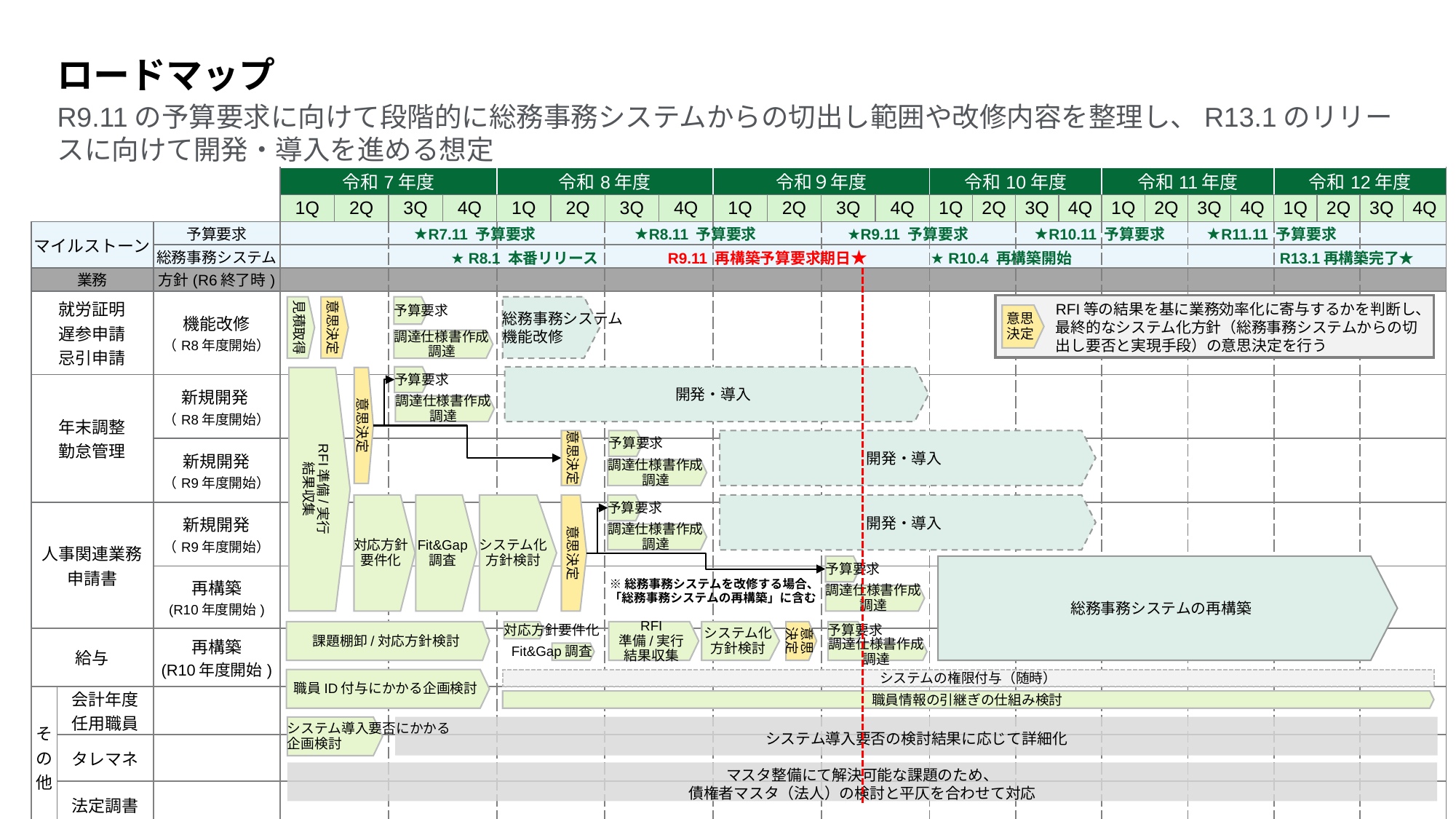

ロードマップ
# R9.11の予算要求に向けて段階的に総務事務システムからの切出し範囲や改修内容を整理し、R13.1のリリースに向けて開発・導入を進める想定
|  |  |  | 令和7年度 |  |  |  | 令和8年度 |  |  |  | 令和９年度 |  |  |  | 令和10年度 |  |  |  | 令和11年度 |  |  |  | 令和12年度 |  |  |  |
| --- | --- | --- | --- | --- | --- | --- | --- | --- | --- | --- | --- | --- | --- | --- | --- | --- | --- | --- | --- | --- | --- | --- | --- | --- | --- | --- |
|  |  |  | 1Q | 2Q | 3Q | 4Q | 1Q | 2Q | 3Q | 4Q | 1Q | 2Q | 3Q | 4Q | 1Q | 2Q | 3Q | 4Q | 1Q | 2Q | 3Q | 4Q | 1Q | 2Q | 3Q | 4Q |
| マイルストーン | 予算要求 | 予算要求 |  |  |  |  |  |  |  |  |  |  |  |  |  |  |  |  |  |  |  |  |  |  |  |  |
|  | 総務事務システム | 総務事務システム |  |  |  |  |  |  |  |  |  |  |  |  |  |  |  |  |  |  |  |  |  |  |  |  |
| 業務 |  | 方針(R6終了時) |  |  |  |  |  |  |  |  |  |  |  |  |  |  |  |  |  |  |  |  |  |  |  |  |
| 就労証明 遅参申請 忌引申請 | 現システムの機能改修 | 機能改修 （R8年度開始） |  |  |  |  |  |  |  |  |  |  |  |  |  |  |  |  |  |  |  |  |  |  |  |  |
| 年末調整 勤怠管理 | 新システムの構築 | 新規開発 （R8年度開始） |  |  |  |  |  |  |  |  |  |  |  |  |  |  |  |  |  |  |  |  |  |  |  |  |
|  |  | 新規開発 （R9年度開始） |  |  |  |  |  |  |  |  |  |  |  |  |  |  |  |  |  |  |  |  |  |  |  |  |
| 人事関連業務 申請書 |  | 新規開発 （R9年度開始） |  |  |  |  |  |  |  |  |  |  |  |  |  |  |  |  |  |  |  |  |  |  |  |  |
|  |  | 再構築 (R10年度開始) |  |  |  |  |  |  |  |  |  |  |  |  |  |  |  |  |  |  |  |  |  |  |  |  |
| 給与 |  | 再構築 (R10年度開始) |  |  |  |  |  |  |  |  |  |  |  |  |  |  |  |  |  |  |  |  |  |  |  |  |
| その他 | 会計年度 任用職員 |  |  |  |  |  |  |  |  |  |  |  |  |  |  |  |  |  |  |  |  |  |  |  |  |  |
|  | タレマネ |  |  |  |  |  |  |  |  |  |  |  |  |  |  |  |  |  |  |  |  |  |  |  |  |  |
|  | 法定調書 |  |  |  |  |  |  |  |  |  |  |  |  |  |  |  |  |  |  |  |  |  |  |  |  |  |
★R7.11 予算要求
★R8.11 予算要求
★R9.11 予算要求
★R10.11 予算要求
★R11.11 予算要求
★ R8.1 本番リリース
R9.11 再構築予算要求期日★
★ R10.4 再構築開始
R13.1再構築完了★

RFI等の結果を基に業務効率化に寄与するかを判断し、最終的なシステム化方針（総務事務システムからの切出し要否と実現手段）の意思決定を行う
意思
決定
総務事務システム
機能改修
見積取得
意思決定
予算要求
調達仕様書作成
調達
予算要求
開発・導入
RFI準備/実行
結果収集
意思決定
調達仕様書作成
調達
予算要求
開発・導入
意思決定
調達仕様書作成
調達
対応方針
要件化
Fit&Gap
調査
システム化
方針検討
意思決定
予算要求
開発・導入
調達仕様書作成
調達
予算要求
総務事務システムの再構築
※総務事務システムを改修する場合、「総務事務システムの再構築」に含む
調達仕様書作成
調達
課題棚卸/対応方針検討
対応方針要件化
RFI
準備/実行
結果収集
システム化
方針検討
意思
決定
予算要求
Fit&Gap調査
調達仕様書作成
調達
職員ID付与にかかる企画検討
システムの権限付与（随時）
職員情報の引継ぎの仕組み検討
システム導入要否の検討結果に応じて詳細化
システム導入要否にかかる
企画検討
マスタ整備にて解決可能な課題のため、
債権者マスタ（法人）の検討と平仄を合わせて対応
60